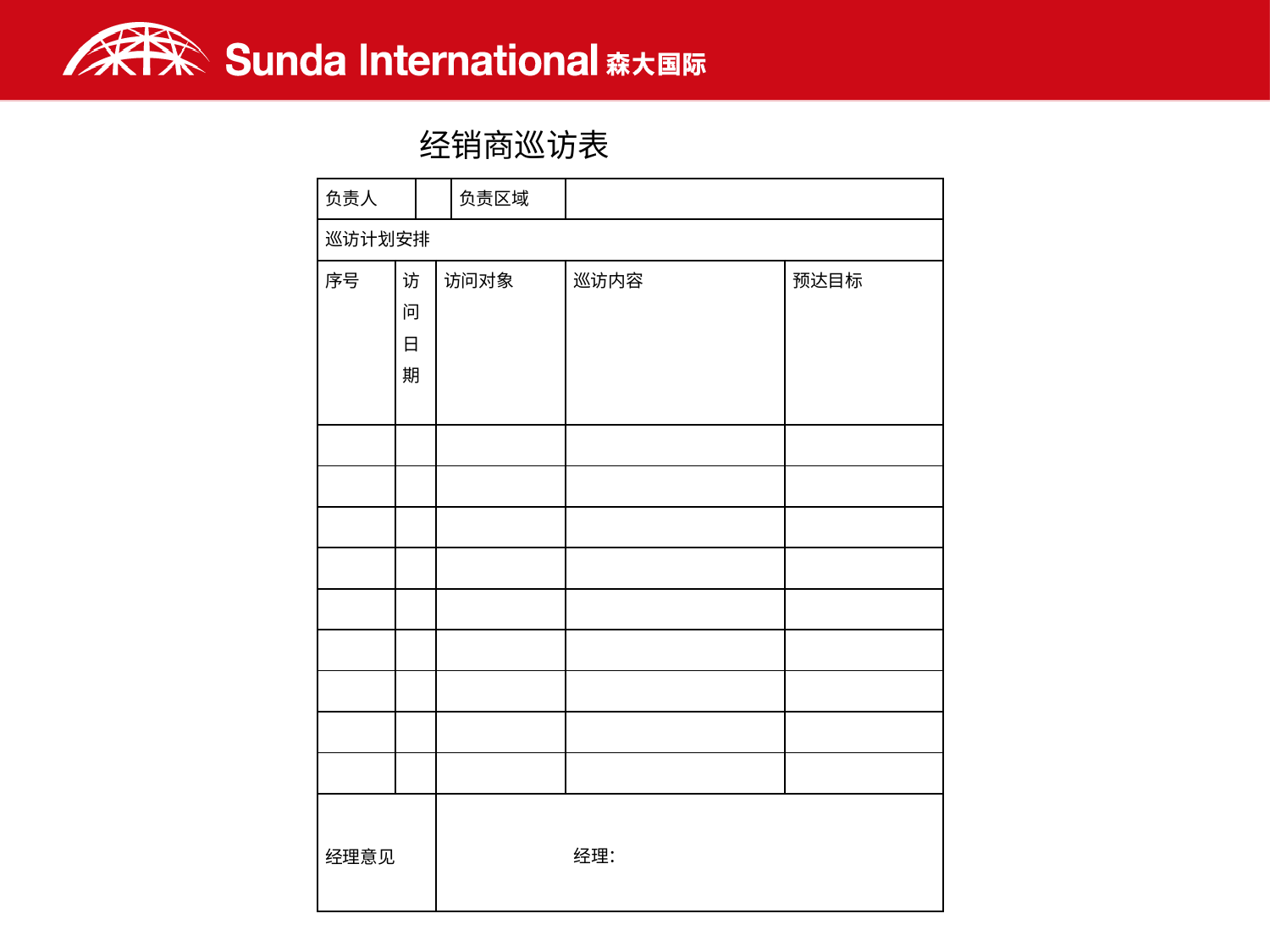

经销商巡访表
| 负责人 |  |  |  | 负责区域 |  |  |
| --- | --- | --- | --- | --- | --- | --- |
| 巡访计划安排 |  |  |  |  |  |  |
| 序号 | 访问日期 |  | 访问对象 |  | 巡访内容 | 预达目标 |
|  |  |  |  |  |  |  |
|  |  |  |  |  |  |  |
|  |  |  |  |  |  |  |
|  |  |  |  |  |  |  |
|  |  |  |  |  |  |  |
|  |  |  |  |  |  |  |
|  |  |  |  |  |  |  |
|  |  |  |  |  |  |  |
|  |  |  |  |  |  |  |
| 经理意见 |  |  | 经理： |  |  |  |